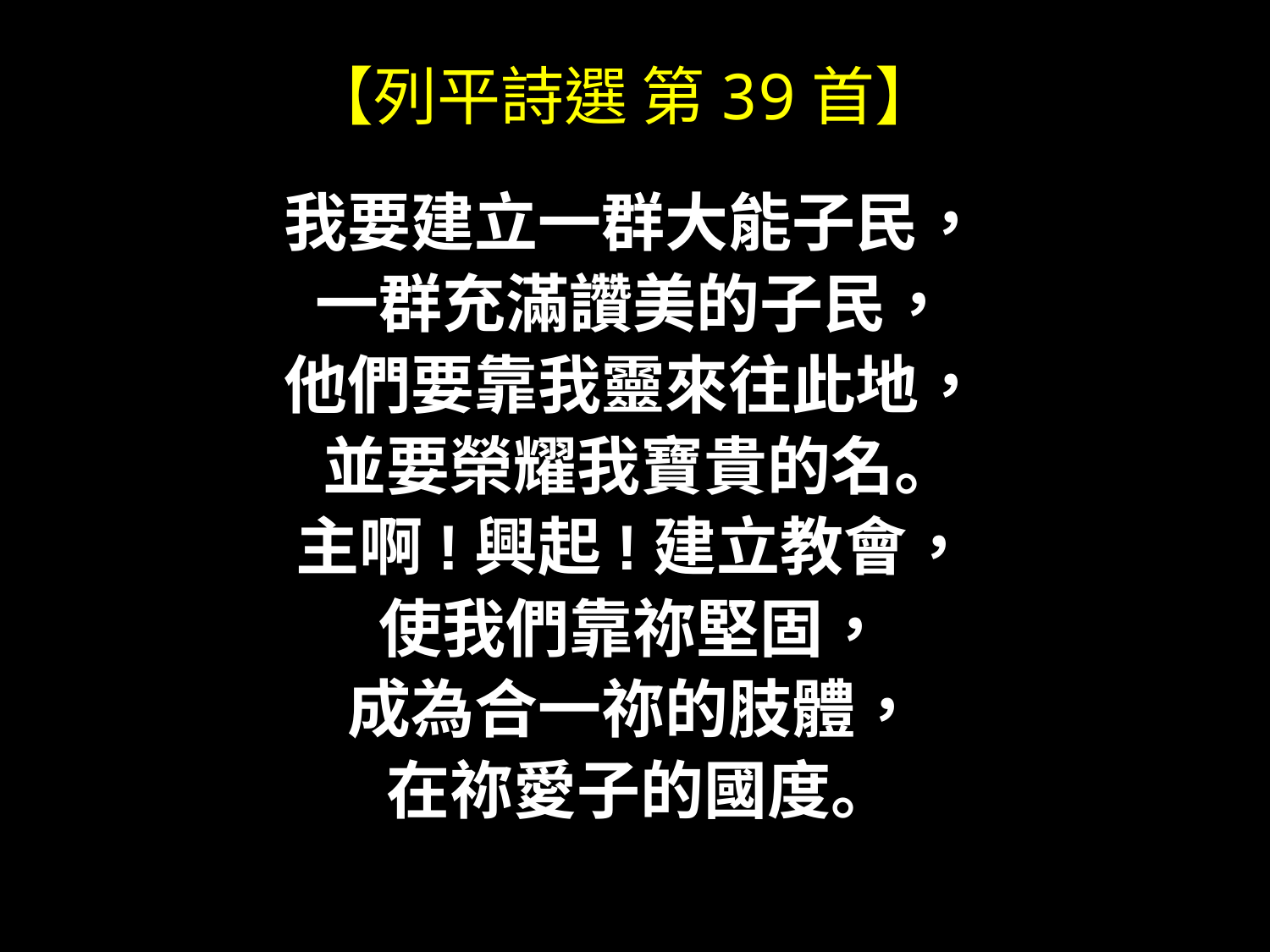

# 【列平詩選 第39首】
我要建立一群大能子民，
一群充滿讚美的子民，
他們要靠我靈來往此地，
並要榮耀我寶貴的名。
主啊!興起!建立教會，
使我們靠祢堅固，
成為合一祢的肢體，
在祢愛子的國度。